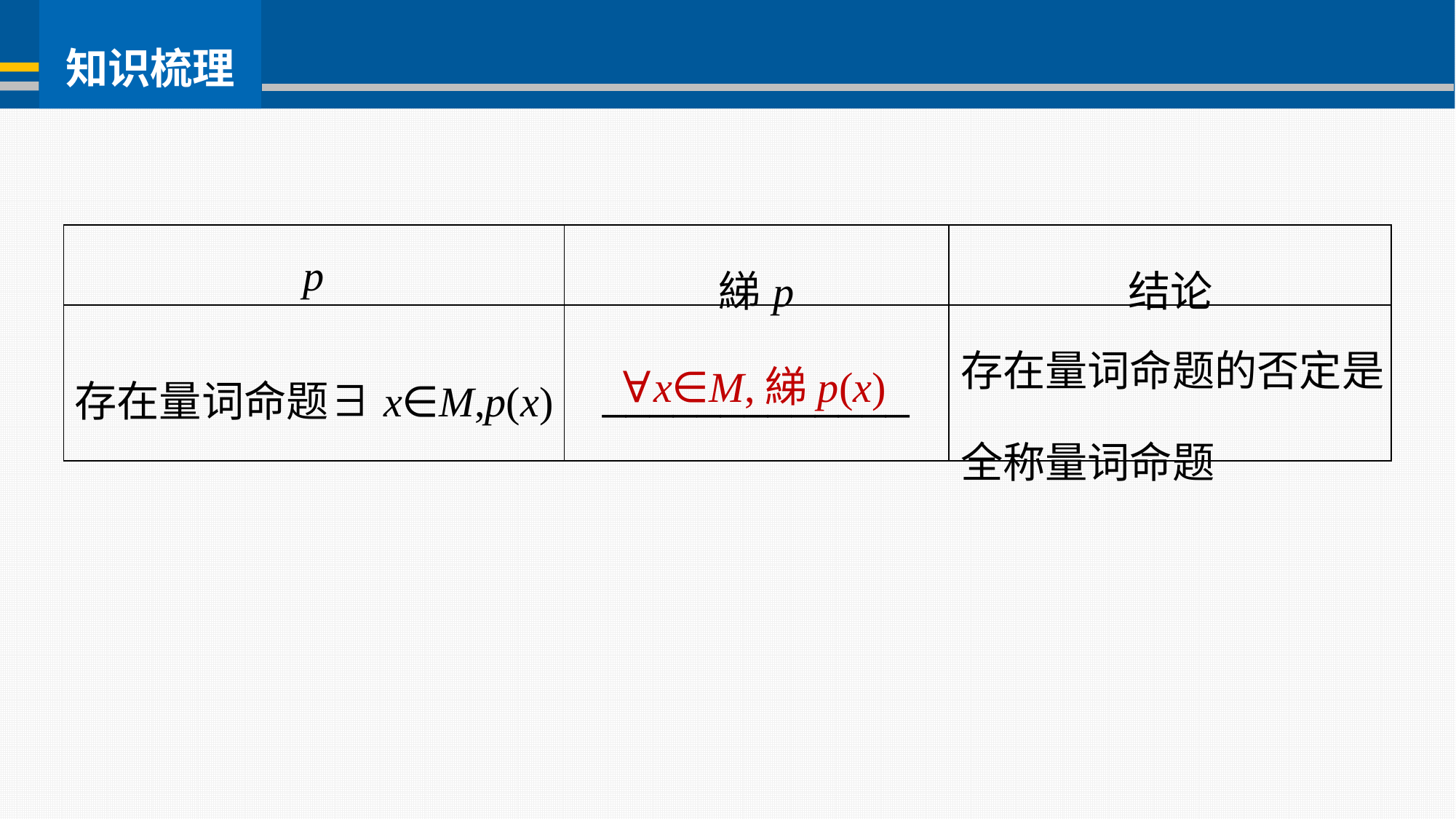

| p | 綈p | 结论 |
| --- | --- | --- |
| 存在量词命题∃x∈M,p(x) | \_\_\_\_\_\_\_\_\_\_\_\_\_ | 存在量词命题的否定是全称量词命题 |
∀x∈M,綈p(x)